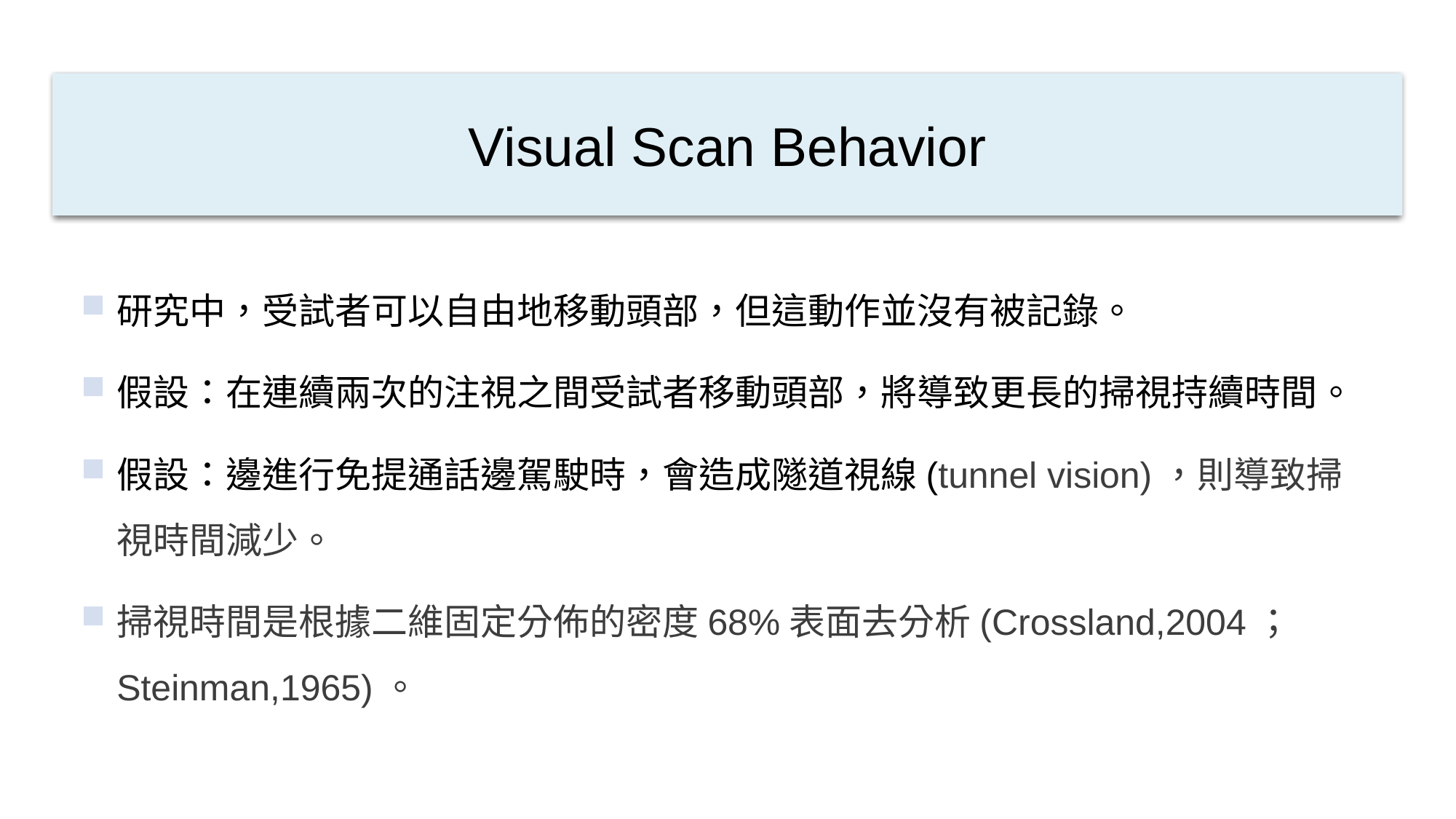

# Visual Scan Behavior
研究中，受試者可以自由地移動頭部，但這動作並沒有被記錄。
假設：在連續兩次的注視之間受試者移動頭部，將導致更長的掃視持續時間。
假設：邊進行免提通話邊駕駛時，會造成隧道視線(tunnel vision)，則導致掃視時間減少。
掃視時間是根據二維固定分佈的密度68%表面去分析(Crossland,2004；Steinman,1965)。